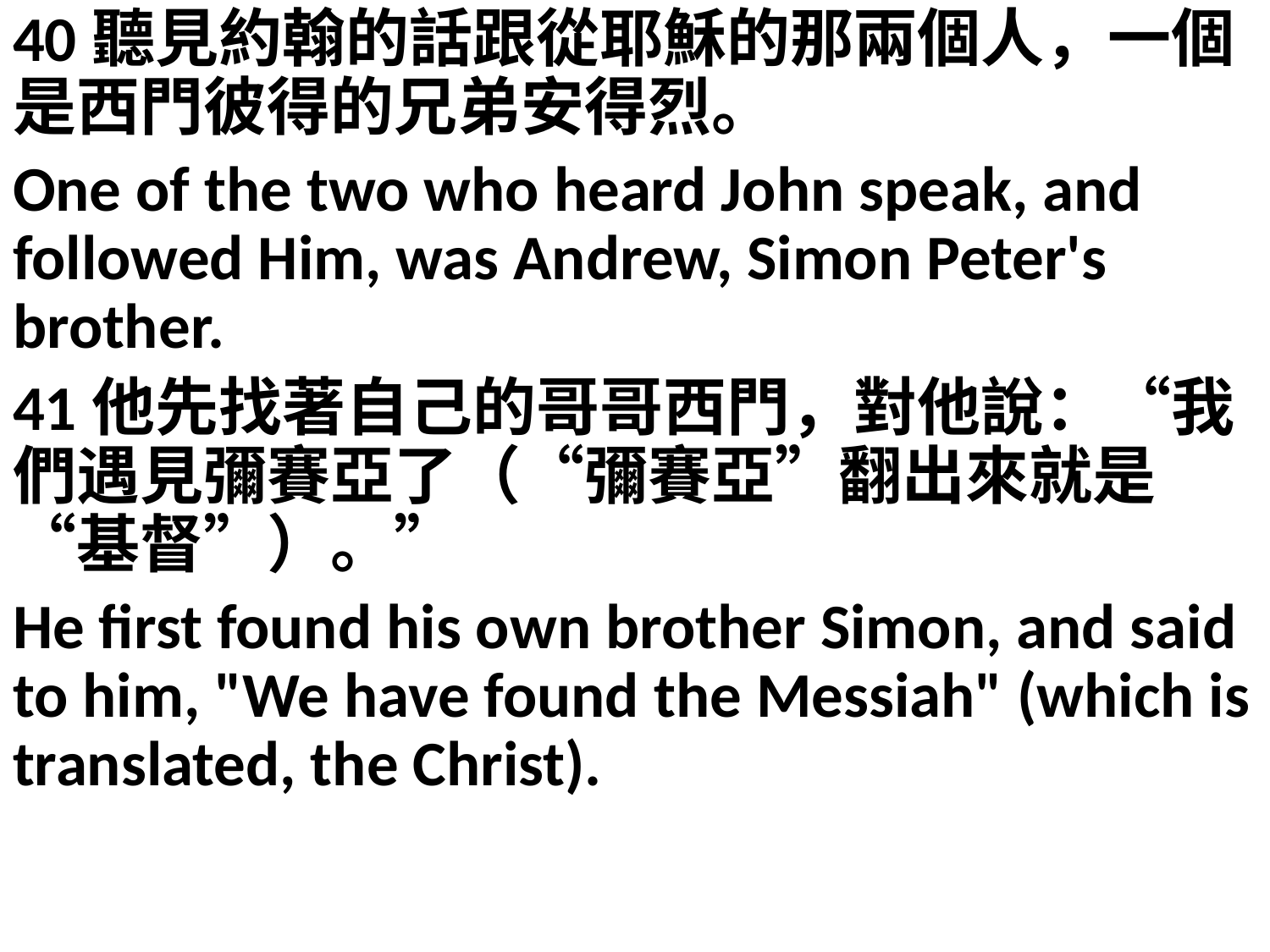

40聽見約翰的話跟從耶穌的那兩個人，一個是西門彼得的兄弟安得烈。
One of the two who heard John speak, and followed Him, was Andrew, Simon Peter's brother.
41他先找著自己的哥哥西門，對他說：“我們遇見彌賽亞了（“彌賽亞”翻出來就是“基督”）。”
He first found his own brother Simon, and said to him, "We have found the Messiah" (which is translated, the Christ).